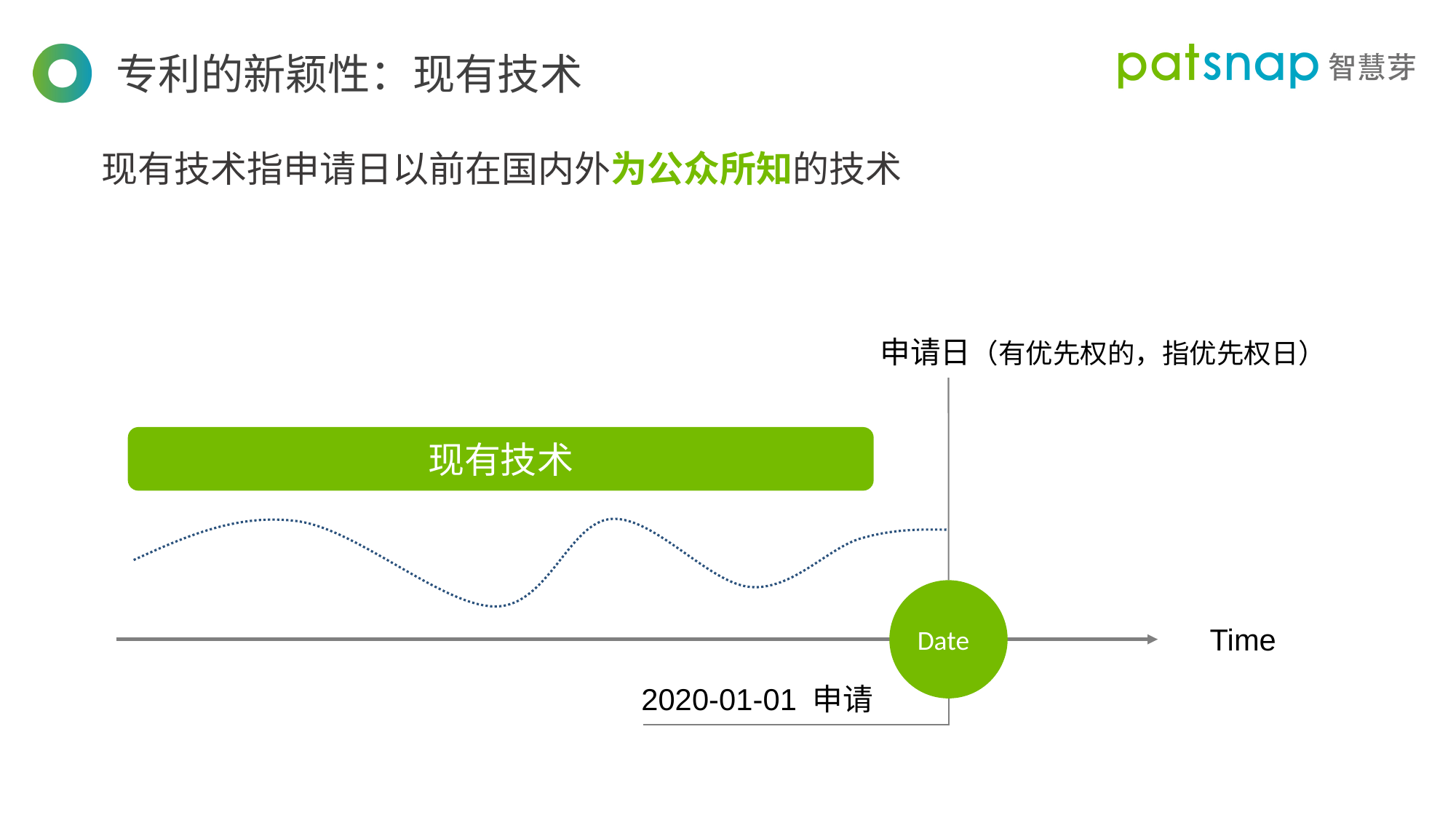

专利的新颖性：现有技术
现有技术指申请日以前在国内外为公众所知的技术
申请日（有优先权的，指优先权日）
现有技术

Date
Time
2020-01-01 申请